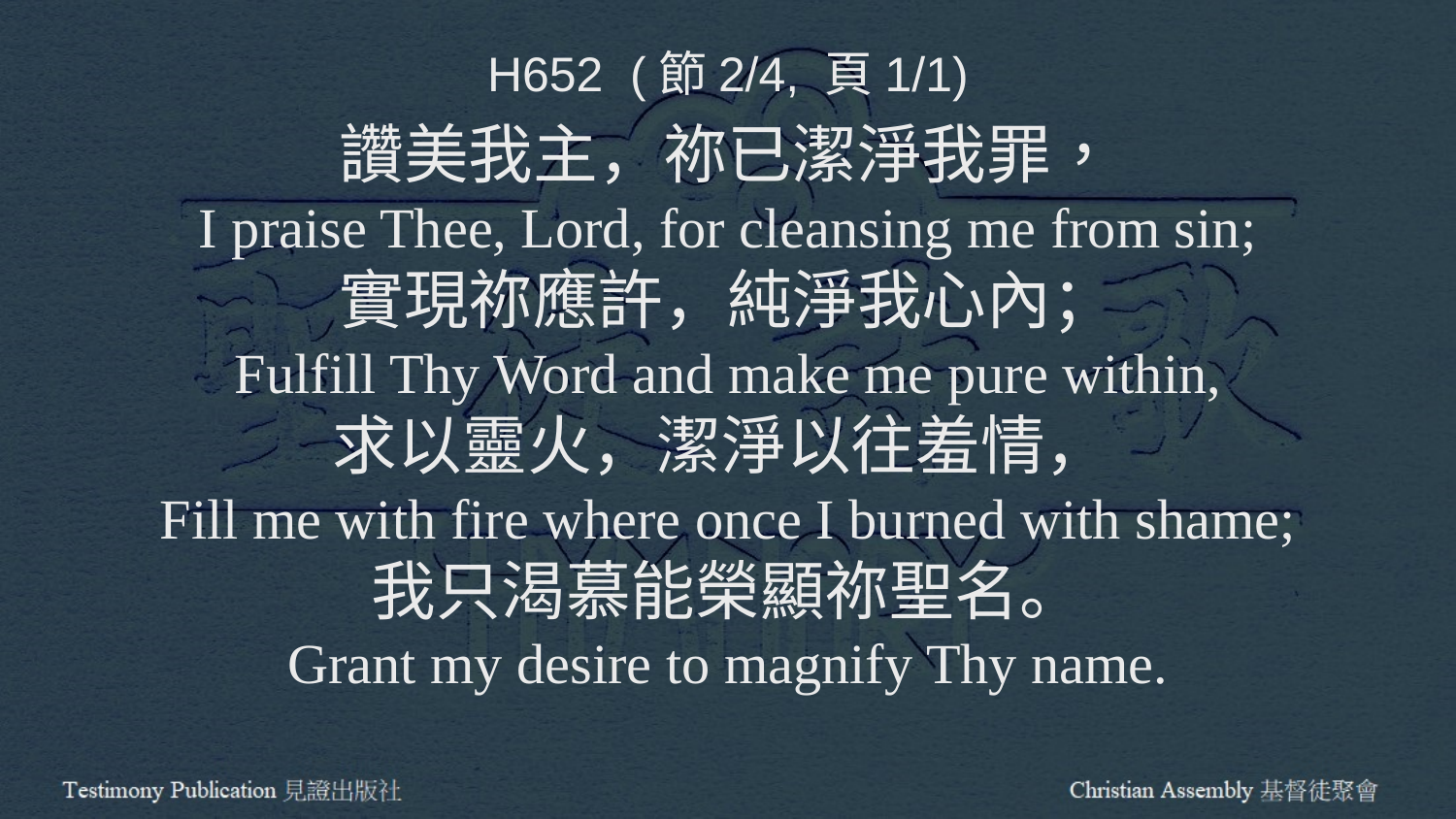

H652  (節2/4, 頁1/1)
讚美我主，祢已潔淨我罪，
I praise Thee, Lord, for cleansing me from sin;
實現祢應許，純淨我心內；
Fulfill Thy Word and make me pure within,
求以靈火，潔淨以往羞情，
Fill me with fire where once I burned with shame;
我只渴慕能榮顯祢聖名。
Grant my desire to magnify Thy name.